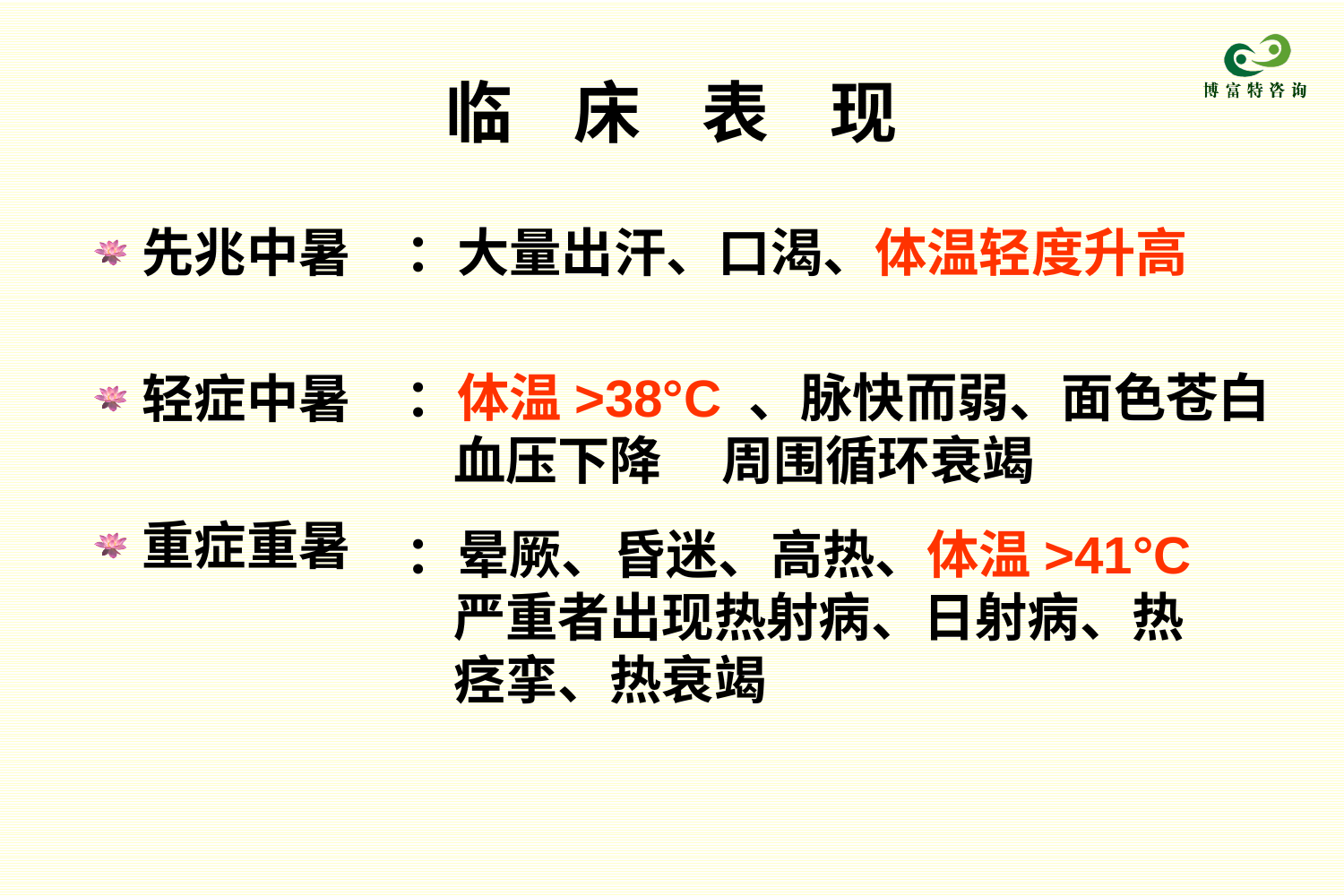

# 临    床    表    现

先兆中暑

轻症中暑

重症重暑
：大量出汗、口渴、体温轻度升高
：体温>38°C 、脉快而弱、面色苍白
   血压下降     周围循环衰竭

：晕厥、昏迷、高热、体温>41°C
   严重者出现热射病、日射病、热
   痉挛、热衰竭

5